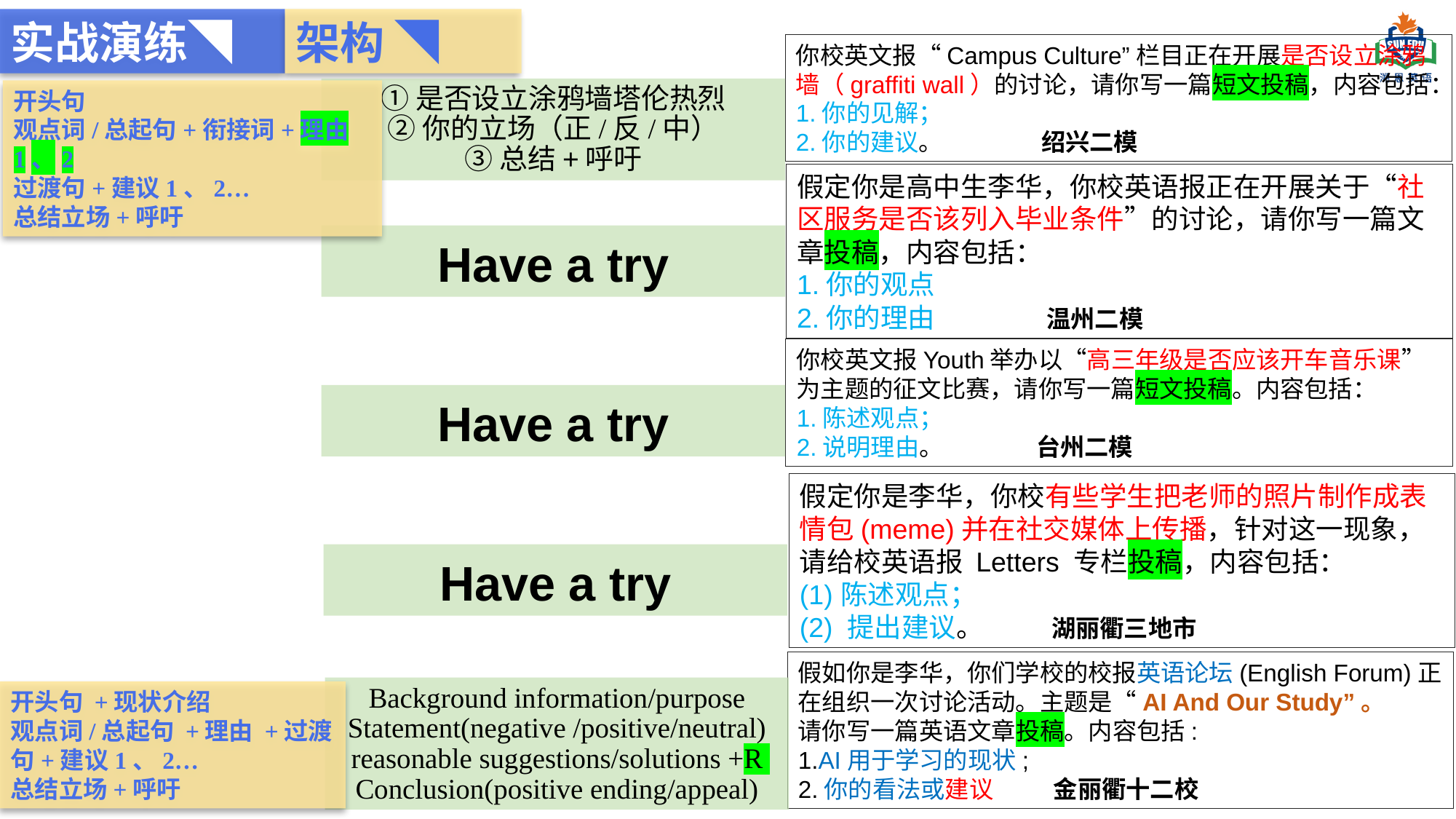

架构 ◥
实战演练◥
你校英文报“Campus Culture”栏目正在开展是否设立涂鸦墙（graffiti wall）的讨论，请你写一篇短文投稿，内容包括：
1.你的见解；
2.你的建议。                  绍兴二模
①是否设立涂鸦墙塔伦热烈
②你的立场（正/反/中）
③总结+呼吁
开头句
观点词/总起句+衔接词+理由1、2
过渡句+建议1、2…
总结立场+呼吁
假定你是高中生李华，你校英语报正在开展关于“社区服务是否该列入毕业条件”的讨论，请你写一篇文章投稿，内容包括：
1.你的观点
2.你的理由                  温州二模

Have a try
你校英文报Youth举办以“高三年级是否应该开车音乐课”为主题的征文比赛，请你写一篇短文投稿。内容包括：
1.陈述观点；
2.说明理由。                 台州二模

Have a try
假定你是李华，你校有些学生把老师的照片制作成表情包(meme)并在社交媒体上传播，针对这一现象，请给校英语报 Letters 专栏投稿，内容包括：
陈述观点；
(2) 提出建议。           湖丽衢三地市

Have a try
假如你是李华，你们学校的校报英语论坛(English Forum)正在组织一次讨论活动。主题是“AI And Our Study”。
请你写一篇英语文章投稿。内容包括:
1.AI用于学习的现状;
2.你的看法或建议           金丽衢十二校
Background information/purpose
Statement(negative /positive/neutral)
 reasonable suggestions/solutions +R
Conclusion(positive ending/appeal)
开头句 +现状介绍
观点词/总起句 +理由 +过渡句+建议1、2…
总结立场+呼吁